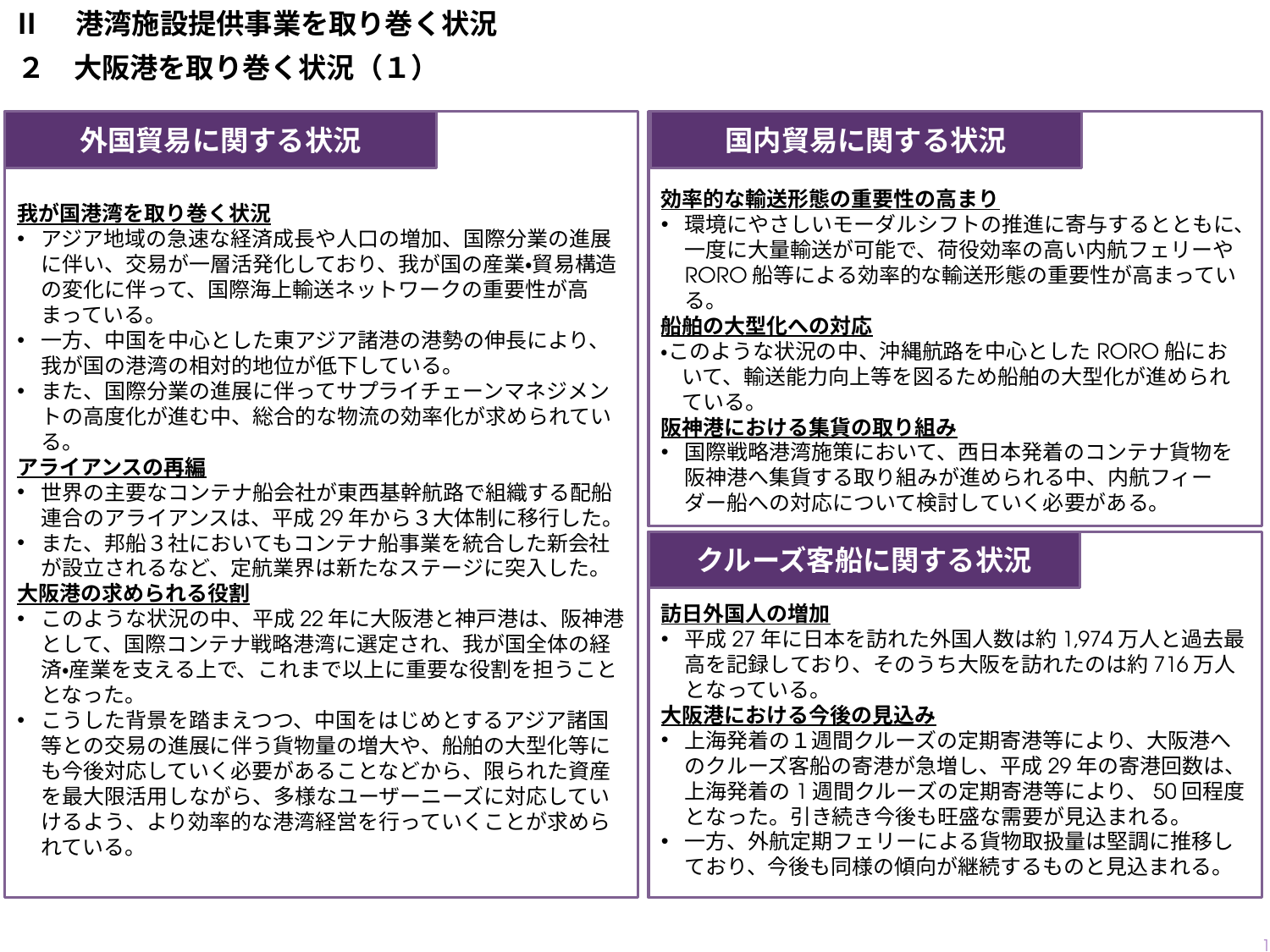

Ⅱ　港湾施設提供事業を取り巻く状況
２　大阪港を取り巻く状況（１）

我が国港湾を取り巻く状況
アジア地域の急速な経済成長や人口の増加、国際分業の進展に伴い、交易が一層活発化しており、我が国の産業・貿易構造の変化に伴って、国際海上輸送ネットワークの重要性が高まっている。
一方、中国を中心とした東アジア諸港の港勢の伸長により、我が国の港湾の相対的地位が低下している。
また、国際分業の進展に伴ってサプライチェーンマネジメントの高度化が進む中、総合的な物流の効率化が求められている。
アライアンスの再編
世界の主要なコンテナ船会社が東西基幹航路で組織する配船連合のアライアンスは、平成29年から３大体制に移行した。
また、邦船３社においてもコンテナ船事業を統合した新会社が設立されるなど、定航業界は新たなステージに突入した。
大阪港の求められる役割
このような状況の中、平成22年に大阪港と神戸港は、阪神港として、国際コンテナ戦略港湾に選定され、我が国全体の経済・産業を支える上で、これまで以上に重要な役割を担うこととなった。
こうした背景を踏まえつつ、中国をはじめとするアジア諸国等との交易の進展に伴う貨物量の増大や、船舶の大型化等にも今後対応していく必要があることなどから、限られた資産を最大限活用しながら、多様なユーザーニーズに対応していけるよう、より効率的な港湾経営を行っていくことが求められている。

効率的な輸送形態の重要性の高まり
環境にやさしいモーダルシフトの推進に寄与するとともに、一度に大量輸送が可能で、荷役効率の高い内航フェリーやRORO船等による効率的な輸送形態の重要性が高まっている。
船舶の大型化への対応
・このような状況の中、沖縄航路を中心としたRORO船にお
　いて、輸送能力向上等を図るため船舶の大型化が進められ
　ている。
阪神港における集貨の取り組み
国際戦略港湾施策において、西日本発着のコンテナ貨物を阪神港へ集貨する取り組みが進められる中、内航フィーダー船への対応について検討していく必要がある。
国内貿易に関する状況
外国貿易に関する状況

訪日外国人の増加
平成27年に日本を訪れた外国人数は約1,974万人と過去最高を記録しており、そのうち大阪を訪れたのは約716万人となっている。
大阪港における今後の見込み
上海発着の１週間クルーズの定期寄港等により、大阪港へのクルーズ客船の寄港が急増し、平成29年の寄港回数は、上海発着の1週間クルーズの定期寄港等により、50回程度となった。引き続き今後も旺盛な需要が見込まれる。
一方、外航定期フェリーによる貨物取扱量は堅調に推移しており、今後も同様の傾向が継続するものと見込まれる。
クルーズ客船に関する状況
1